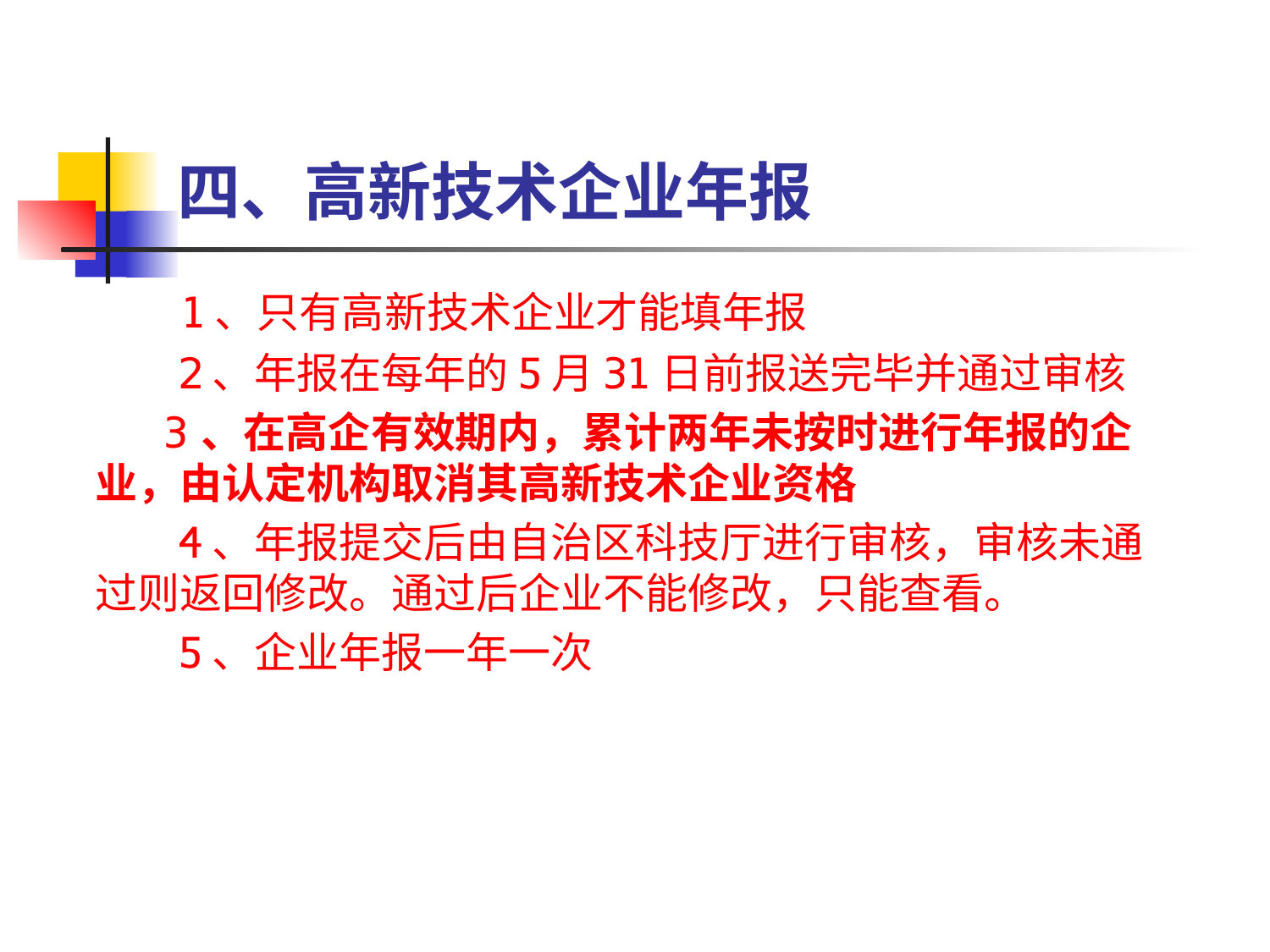

四、高新技术企业年报

         1、只有高新技术企业才能填年报
          2、年报在每年的5月31日前报送完毕并通过审核
         3、在高企有效期内，累计两年未按时进行年报的企业，由认定机构取消其高新技术企业资格
          4、年报提交后由自治区科技厅进行审核，审核未通过则返回修改。通过后企业不能修改，只能查看。
          5、企业年报一年一次